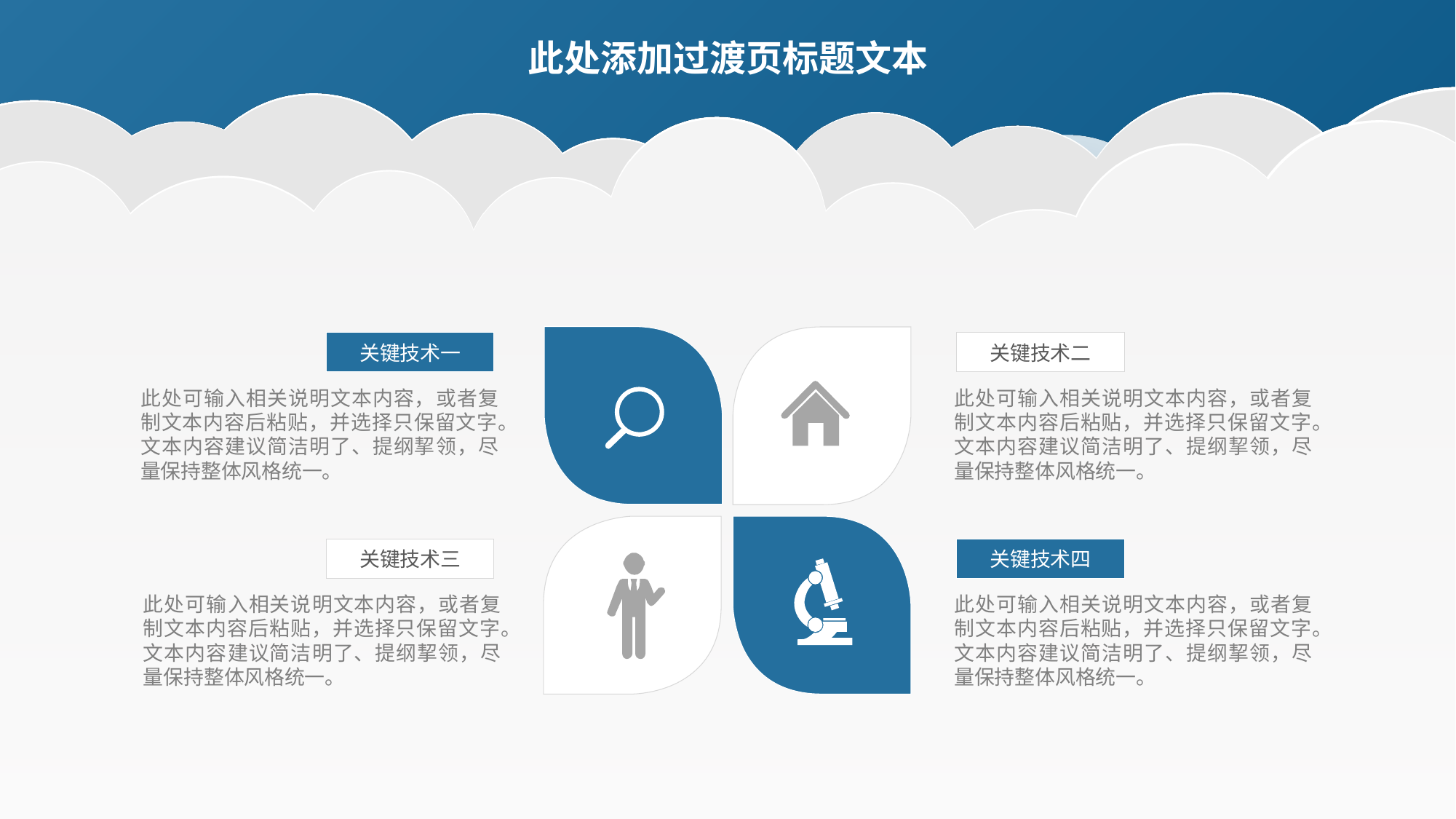

此处添加过渡页标题文本

关键技术一
关键技术二

此处可输入相关说明文本内容，或者复制文本内容后粘贴，并选择只保留文字。文本内容建议简洁明了、提纲挈领，尽量保持整体风格统一。
此处可输入相关说明文本内容，或者复制文本内容后粘贴，并选择只保留文字。文本内容建议简洁明了、提纲挈领，尽量保持整体风格统一。

关键技术三
关键技术四

此处可输入相关说明文本内容，或者复制文本内容后粘贴，并选择只保留文字。文本内容建议简洁明了、提纲挈领，尽量保持整体风格统一。
此处可输入相关说明文本内容，或者复制文本内容后粘贴，并选择只保留文字。文本内容建议简洁明了、提纲挈领，尽量保持整体风格统一。